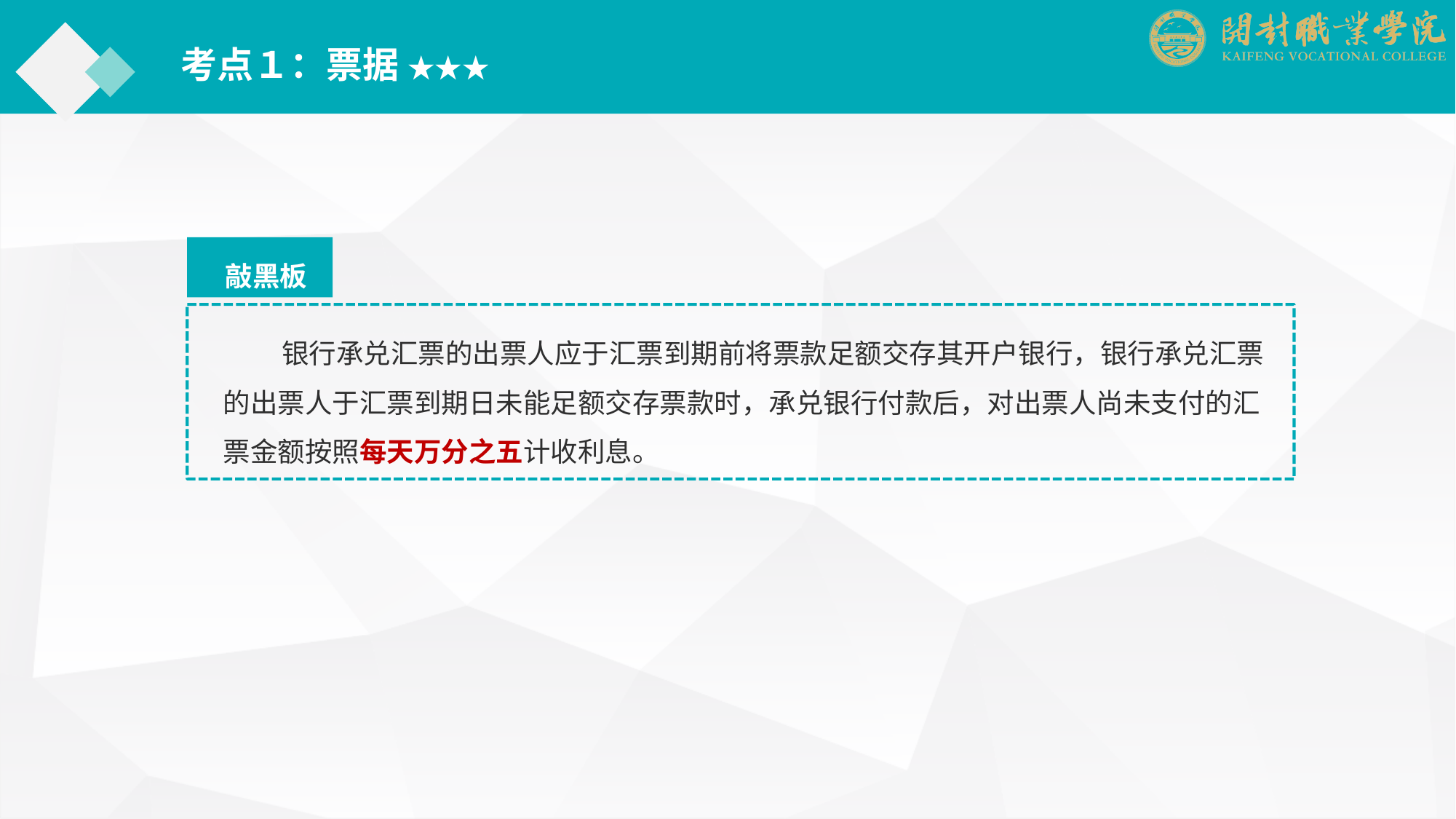

考点１：票据 ★★★
　敲黑板

    　银行承兑汇票的出票人应于汇票到期前将票款足额交存其开户银行，银行承兑汇票的出票人于汇票到期日未能足额交存票款时，承兑银行付款后，对出票人尚未支付的汇票金额按照每天万分之五计收利息。